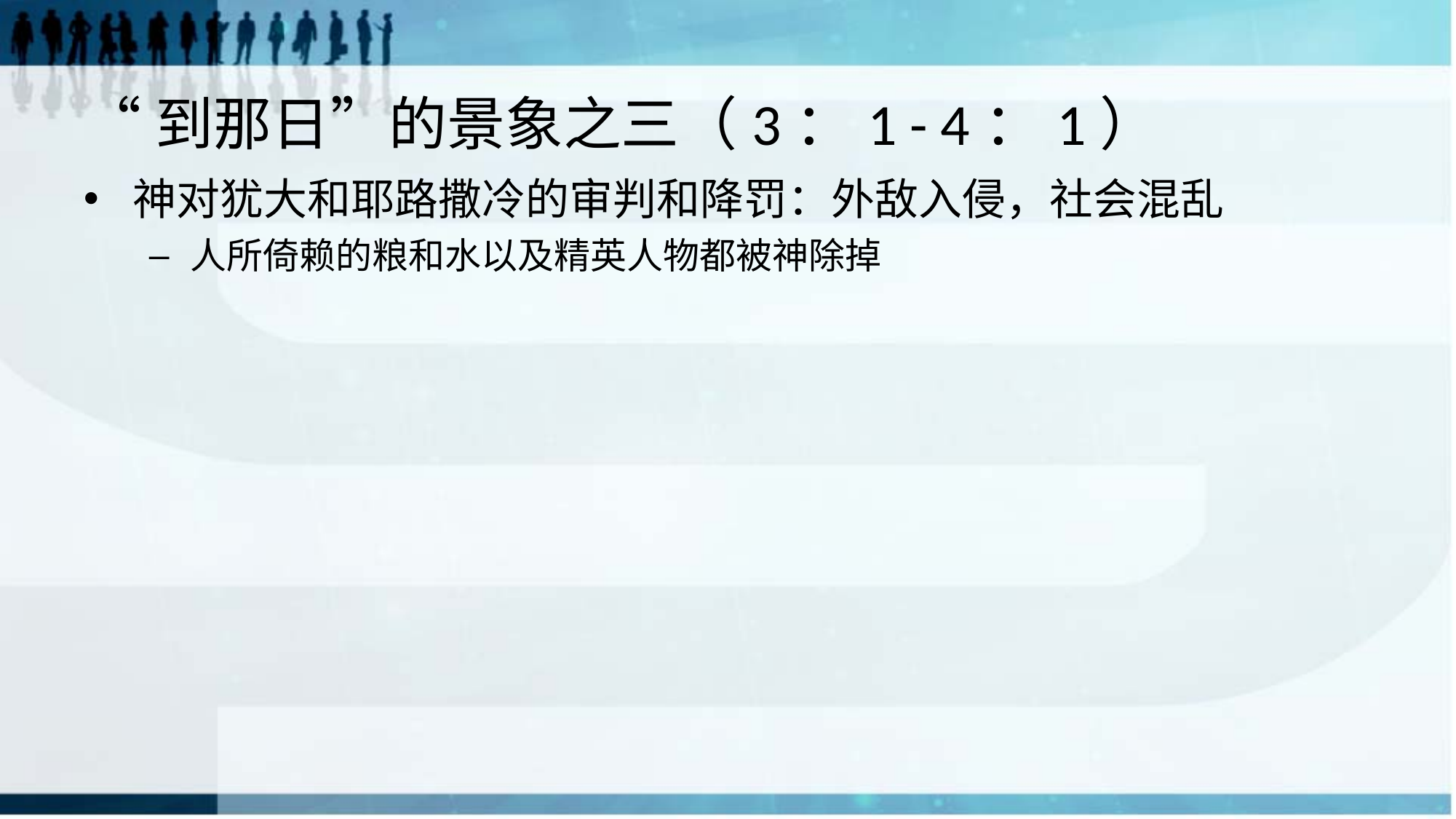

# “到那日”的景象之三（3：1 - 4：1）
神对犹大和耶路撒冷的审判和降罚：外敌入侵，社会混乱
人所倚赖的粮和水以及精英人物都被神除掉